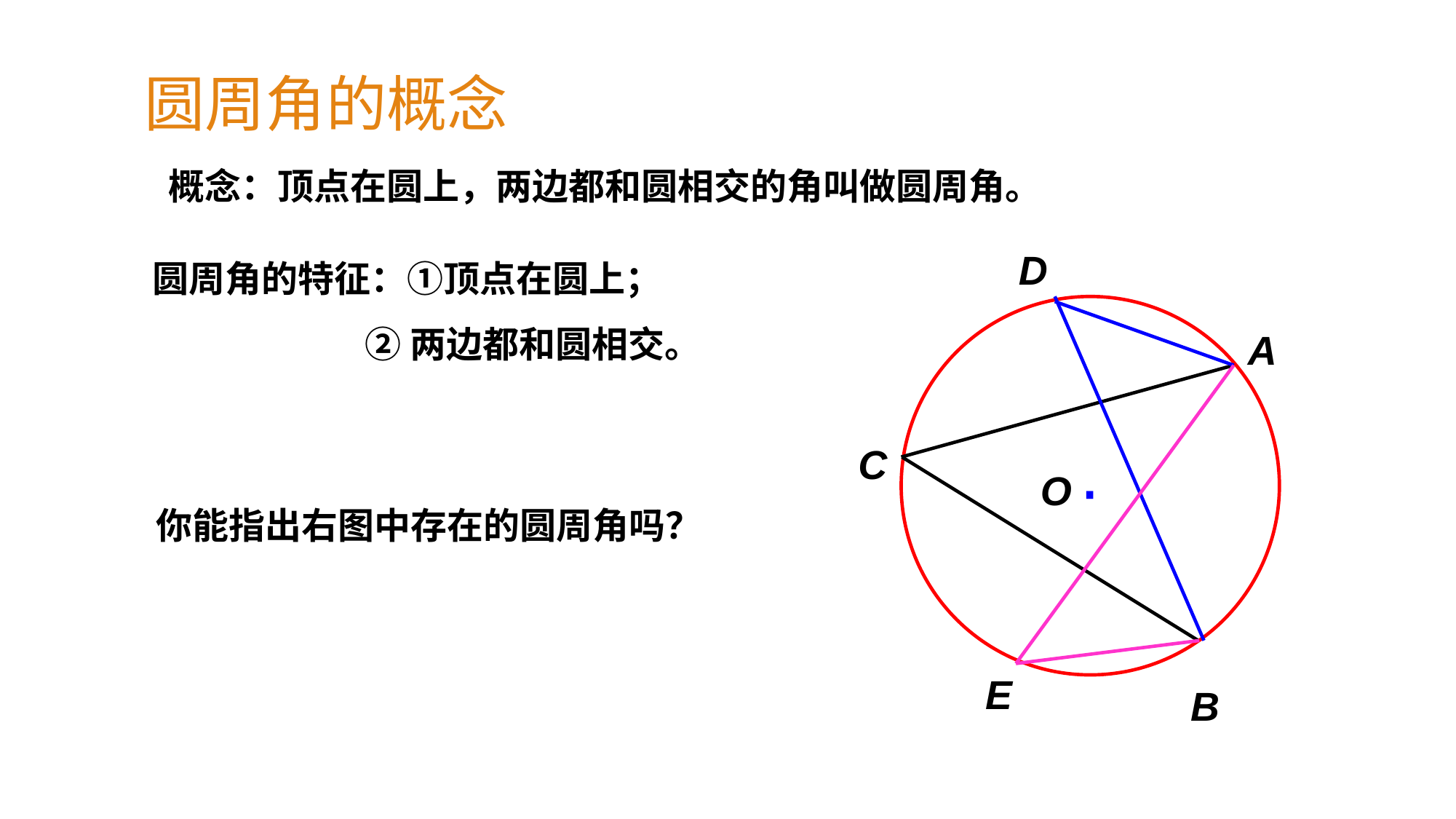

圆周角的概念
概念：顶点在圆上，两边都和圆相交的角叫做圆周角。
圆周角的特征：①顶点在圆上；
                          ②两边都和圆相交。
D

·
A

E
C
O
你能指出右图中存在的圆周角吗？
B